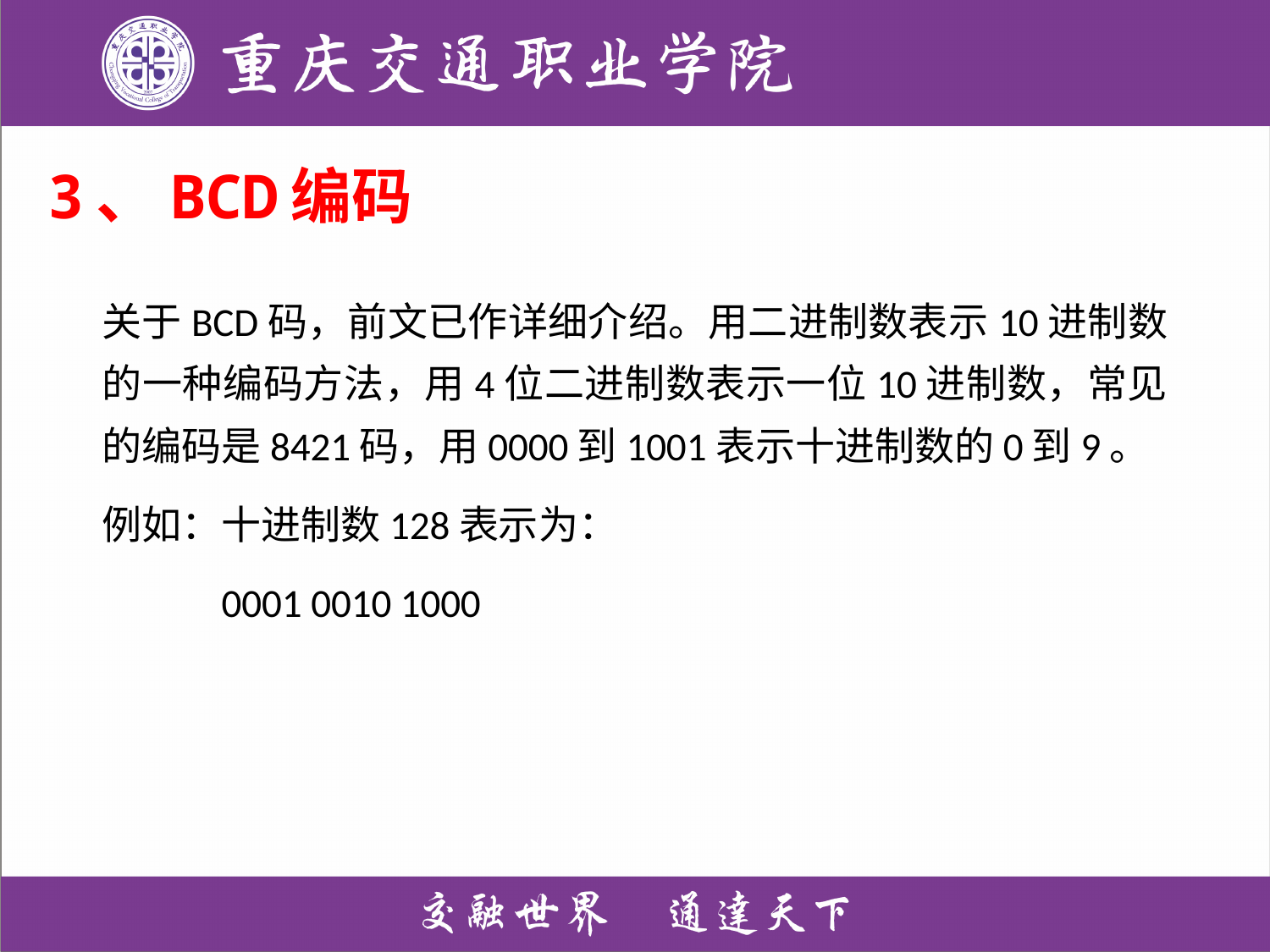

# 3、BCD编码
关于BCD码，前文已作详细介绍。用二进制数表示10进制数的一种编码方法，用4位二进制数表示一位10进制数，常见的编码是8421码，用0000到1001表示十进制数的0到9。
例如：十进制数128表示为：
		0001 0010 1000